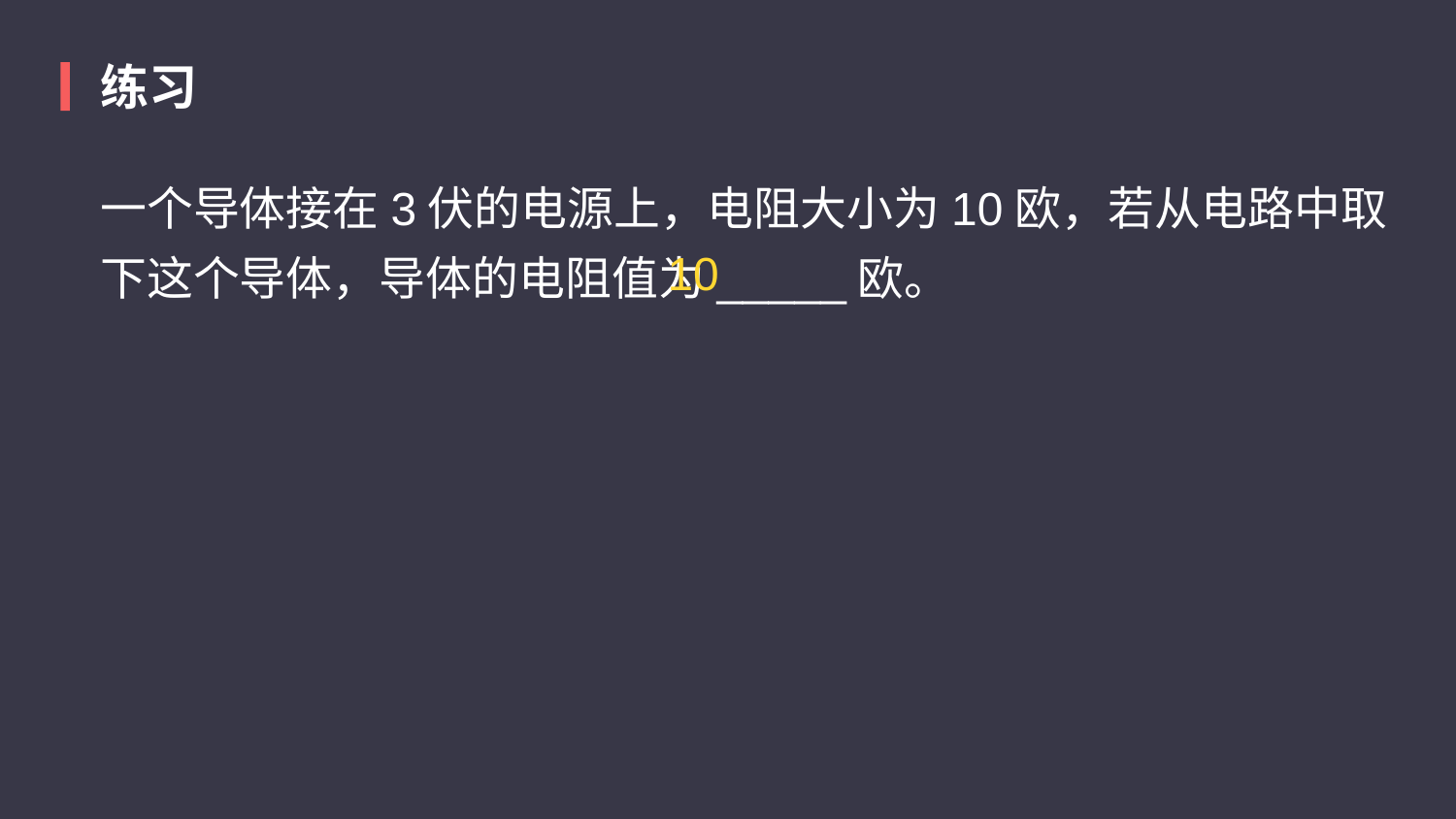

练习

一个导体接在3伏的电源上，电阻大小为10欧，若从电路中取下这个导体，导体的电阻值为_____欧。
10